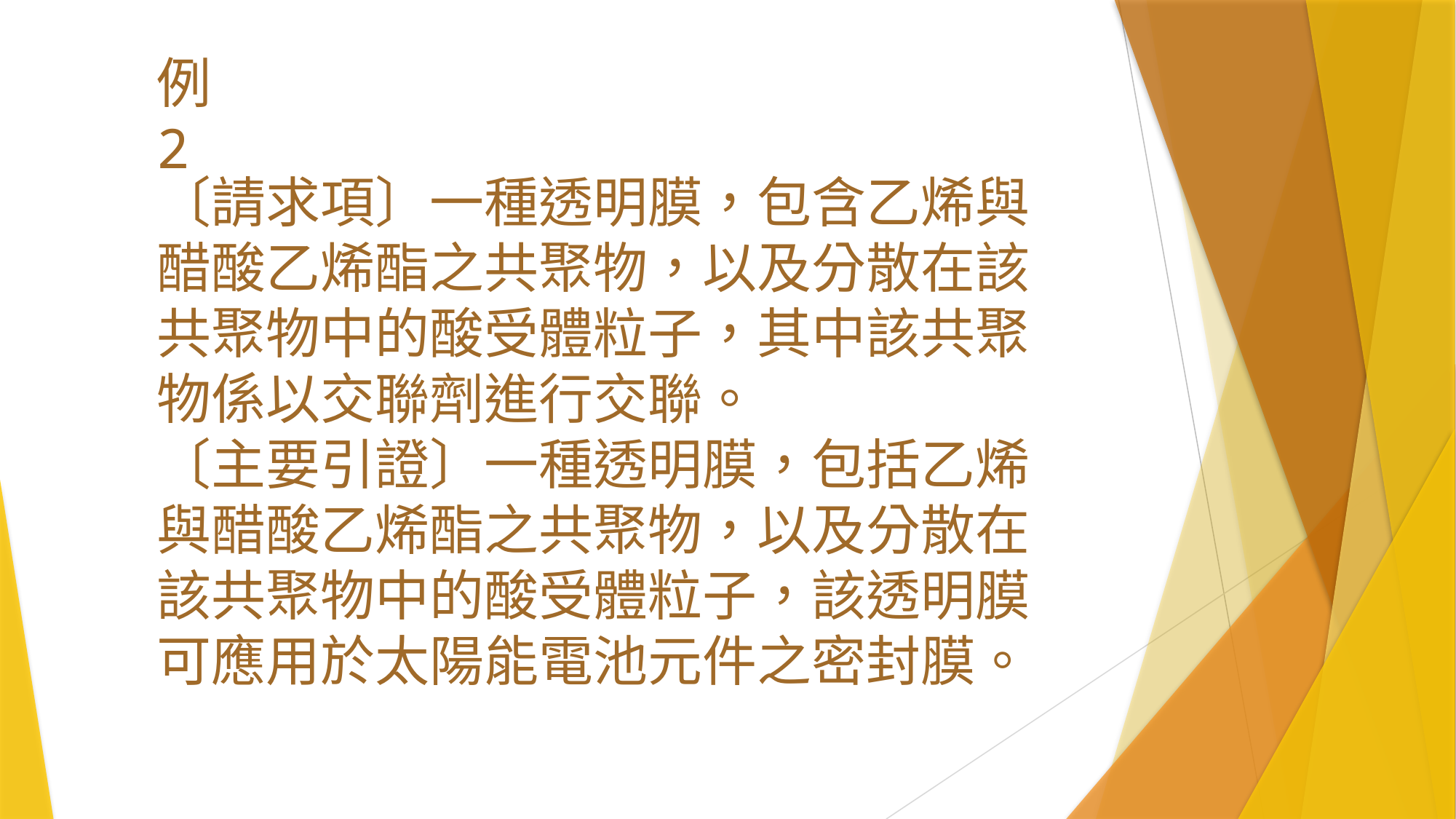

例2
# 〔請求項〕一種透明膜，包含乙烯與醋酸乙烯酯之共聚物，以及分散在該共聚物中的酸受體粒子，其中該共聚物係以交聯劑進行交聯。 〔主要引證〕一種透明膜，包括乙烯與醋酸乙烯酯之共聚物，以及分散在該共聚物中的酸受體粒子，該透明膜可應用於太陽能電池元件之密封膜。